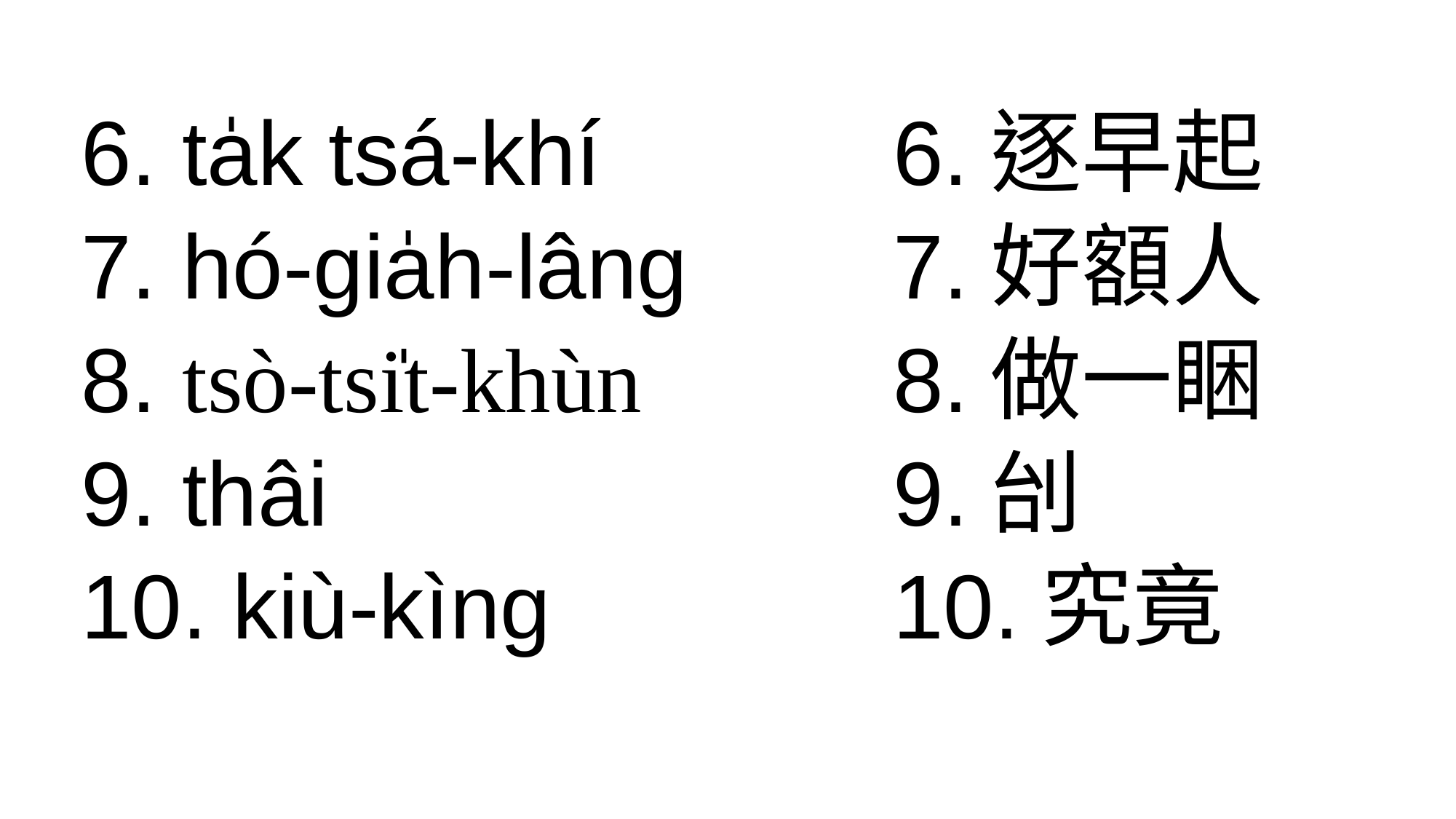

6. ta̍k tsá-khí
7. hó-gia̍h-lâng
8. tsò-tsi̍t-khùn
9. thâi
10. kiù-kìng
6.逐早起
7.好額人
8.做一睏
9.刣
10.究竟